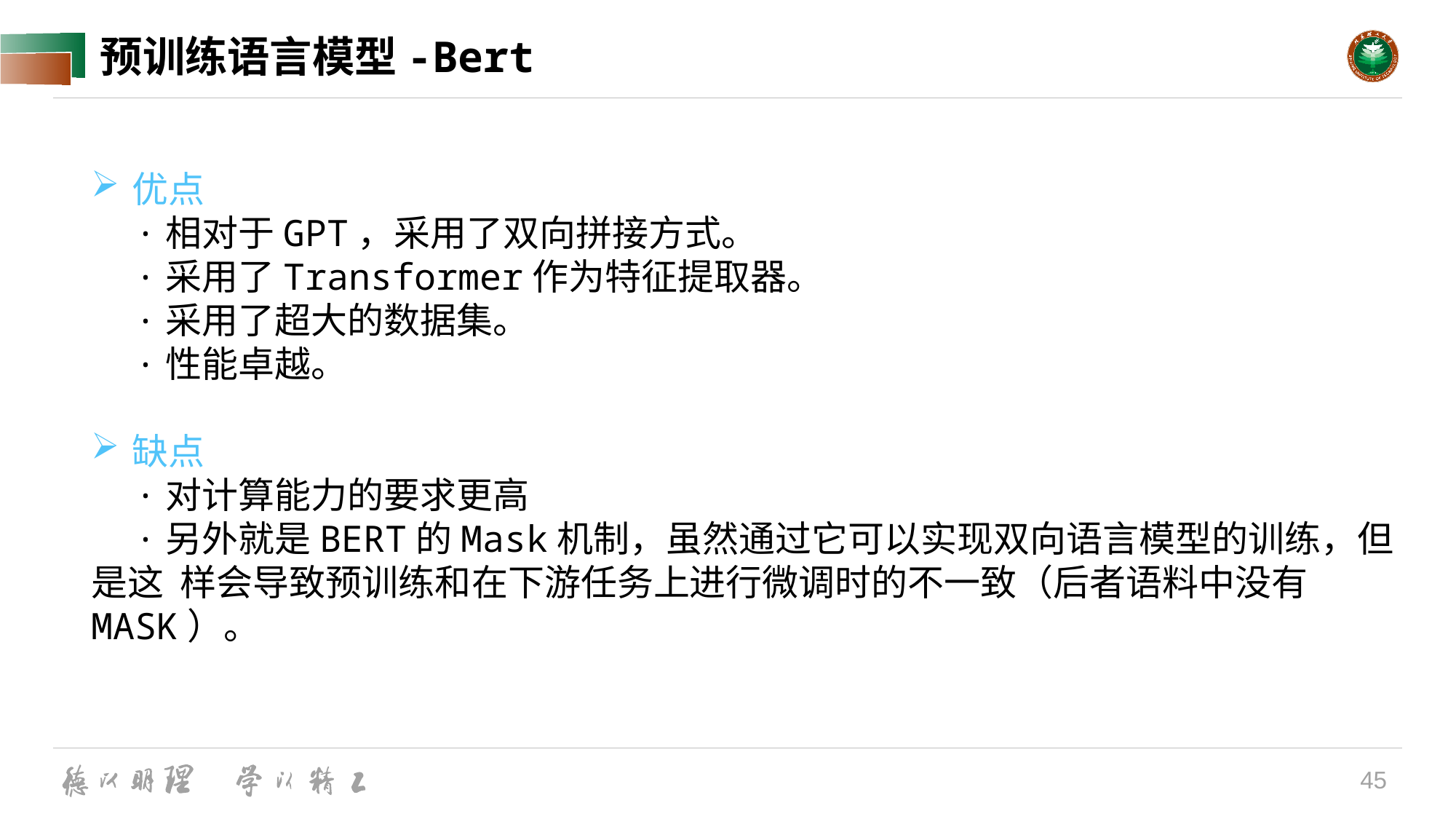

# 预训练语言模型-Bert
优点
  ·相对于GPT，采用了双向拼接方式。
  ·采用了Transformer作为特征提取器。
  ·采用了超大的数据集。
  ·性能卓越。

缺点
  ·对计算能力的要求更高
  ·另外就是BERT的Mask机制，虽然通过它可以实现双向语言模型的训练，但是这  样会导致预训练和在下游任务上进行微调时的不一致（后者语料中没有MASK）。